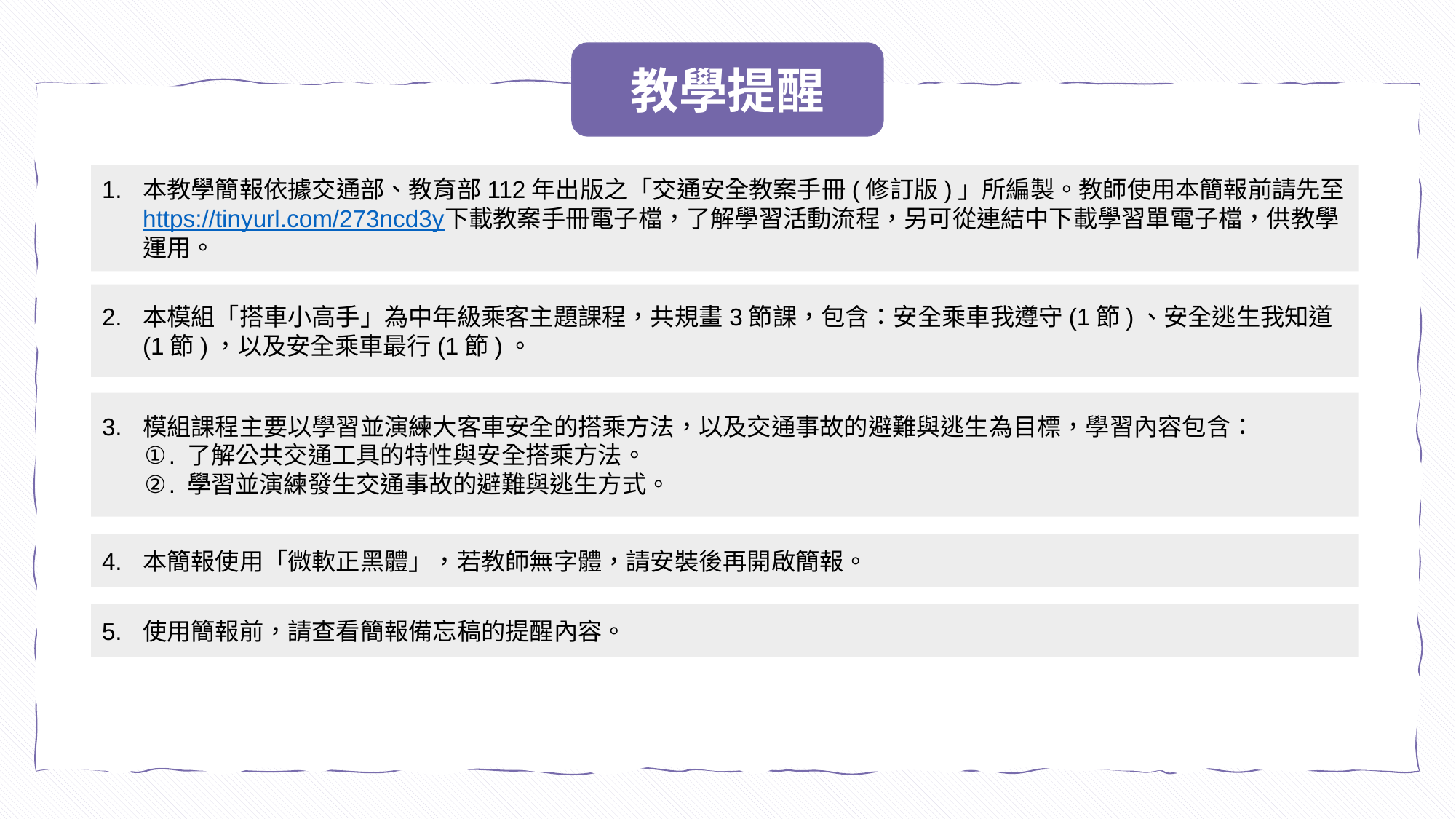

教學提醒

本教學簡報依據交通部、教育部112年出版之「交通安全教案手冊(修訂版)」所編製。教師使用本簡報前請先至https://tinyurl.com/273ncd3y下載教案手冊電子檔，了解學習活動流程，另可從連結中下載學習單電子檔，供教學運用。
本模組「搭車小高手」為中年級乘客主題課程，共規畫3節課，包含：安全乘車我遵守(1節)、安全逃生我知道(1節)，以及安全乘車最行(1節)。
模組課程主要以學習並演練大客車安全的搭乘方法，以及交通事故的避難與逃生為目標，學習內容包含：
了解公共交通工具的特性與安全搭乘方法。
學習並演練發生交通事故的避難與逃生方式。
本簡報使用「微軟正黑體」，若教師無字體，請安裝後再開啟簡報。
使用簡報前，請查看簡報備忘稿的提醒內容。